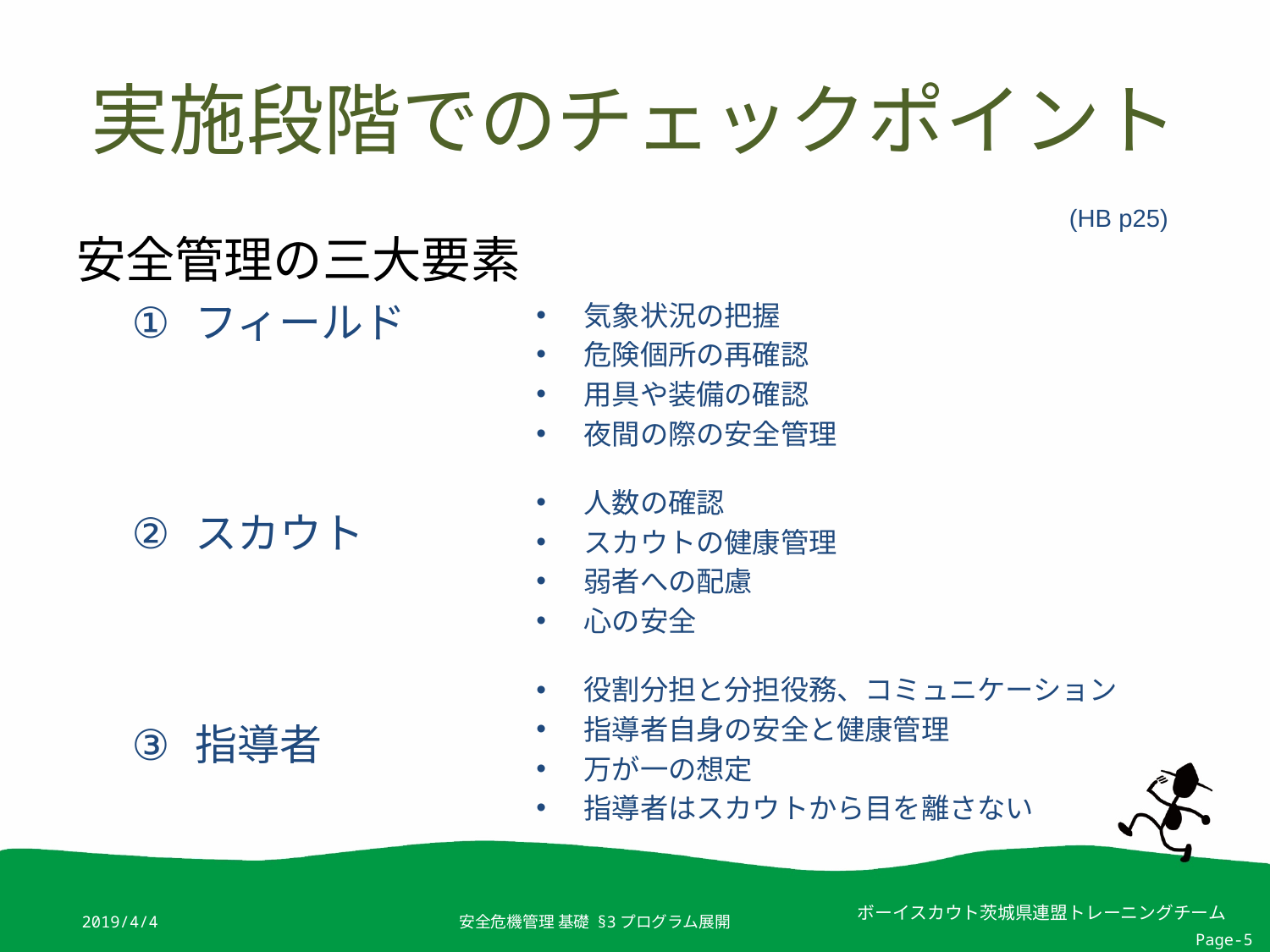

# 実施段階でのチェックポイント
(HB p25)
安全管理の三大要素
フィールド

スカウト

指導者
気象状況の把握
危険個所の再確認
用具や装備の確認
夜間の際の安全管理

人数の確認
スカウトの健康管理
弱者への配慮
心の安全

役割分担と分担役務、コミュニケーション
指導者自身の安全と健康管理
万が一の想定
指導者はスカウトから目を離さない
2019/4/4
安全危機管理 基礎 §3プログラム展開
Page-5